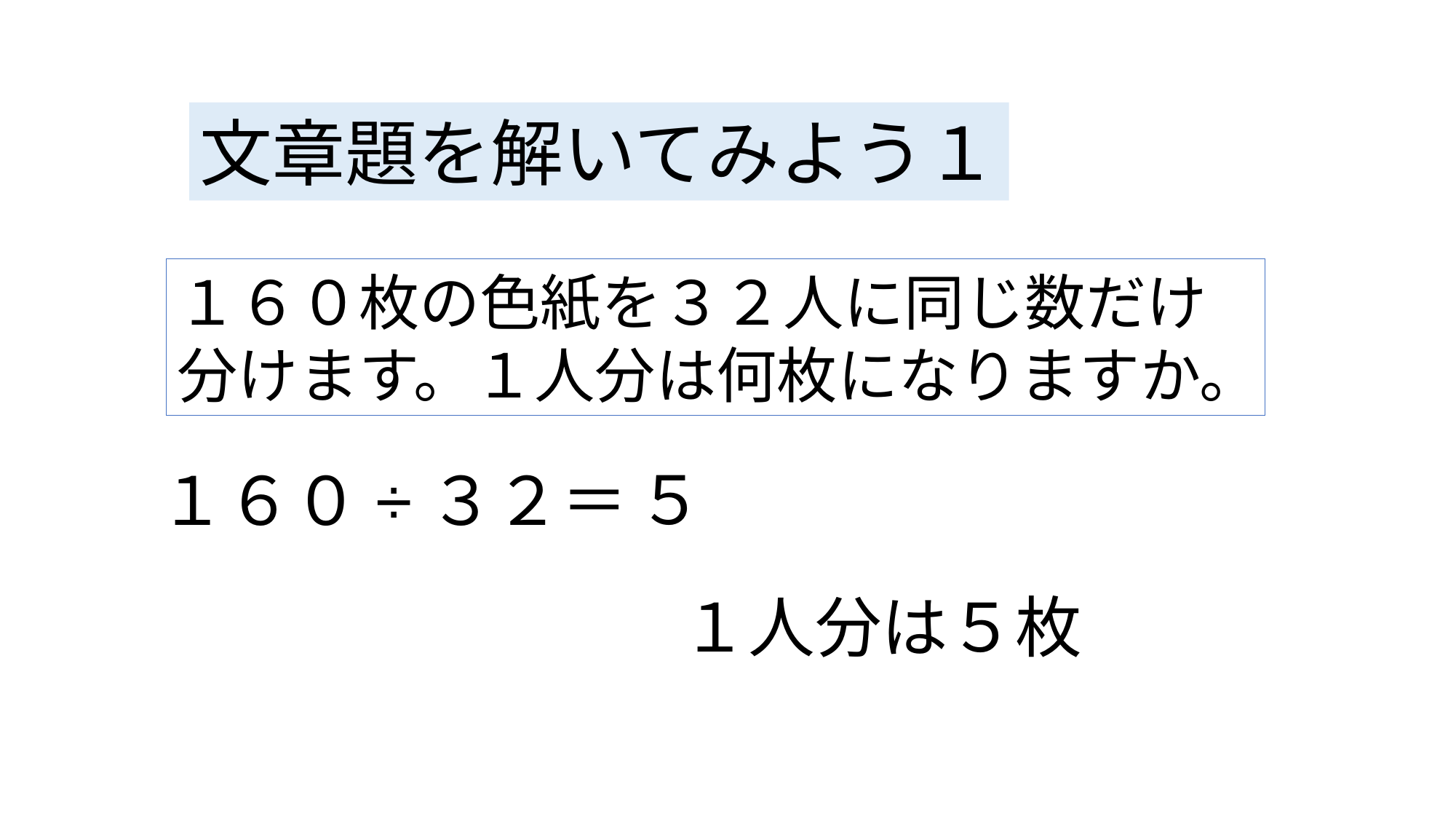

文章題を解いてみよう１
１６０枚の色紙を３２人に同じ数だけ
分けます。１人分は何枚になりますか。
５
１６０÷３２＝
１人分は５枚